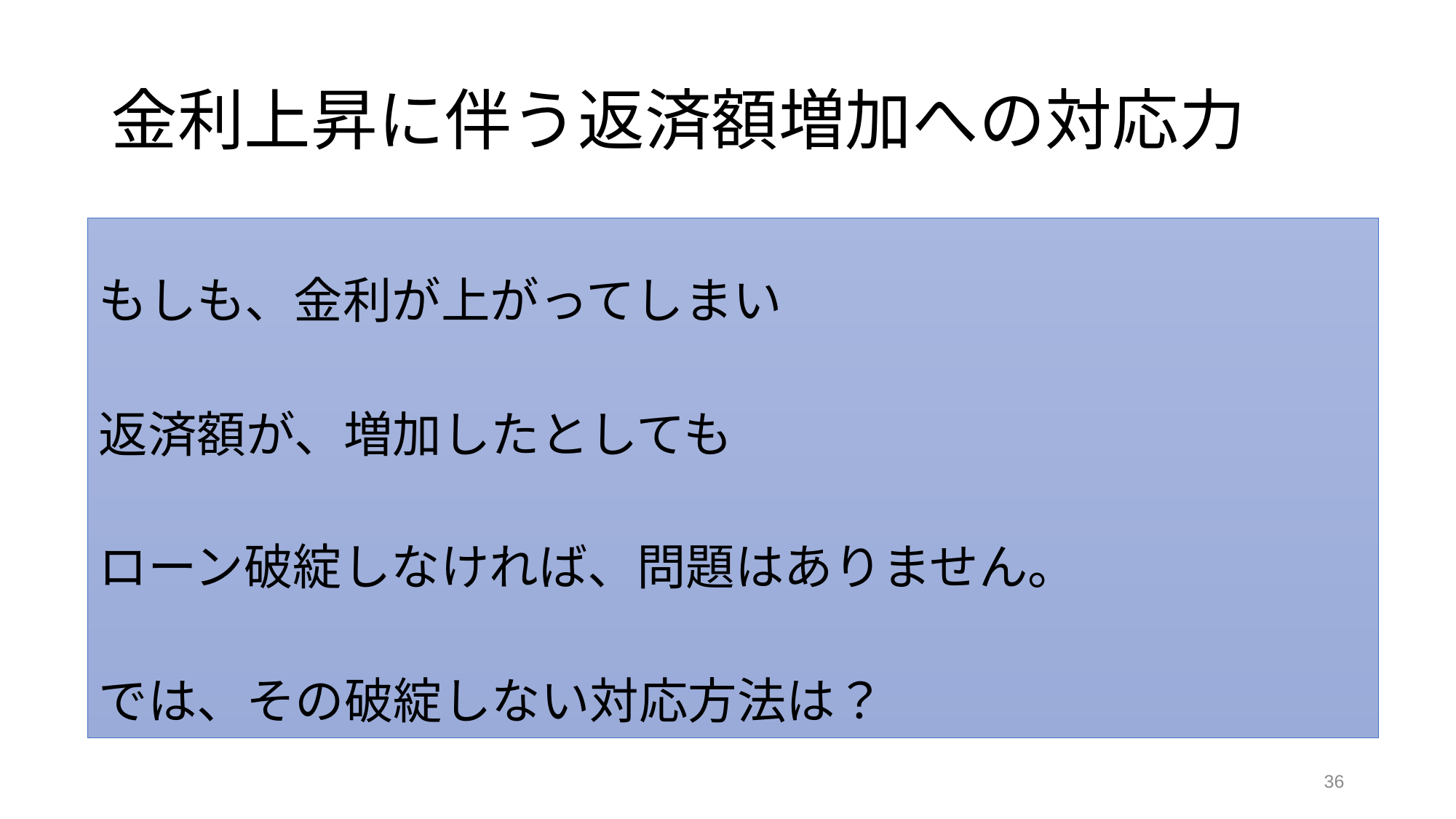

# 金利上昇に伴う返済額増加への対応力

もしも、金利が上がってしまい

返済額が、増加したとしても

ローン破綻しなければ、問題はありません。

では、その破綻しない対応方法は？

36